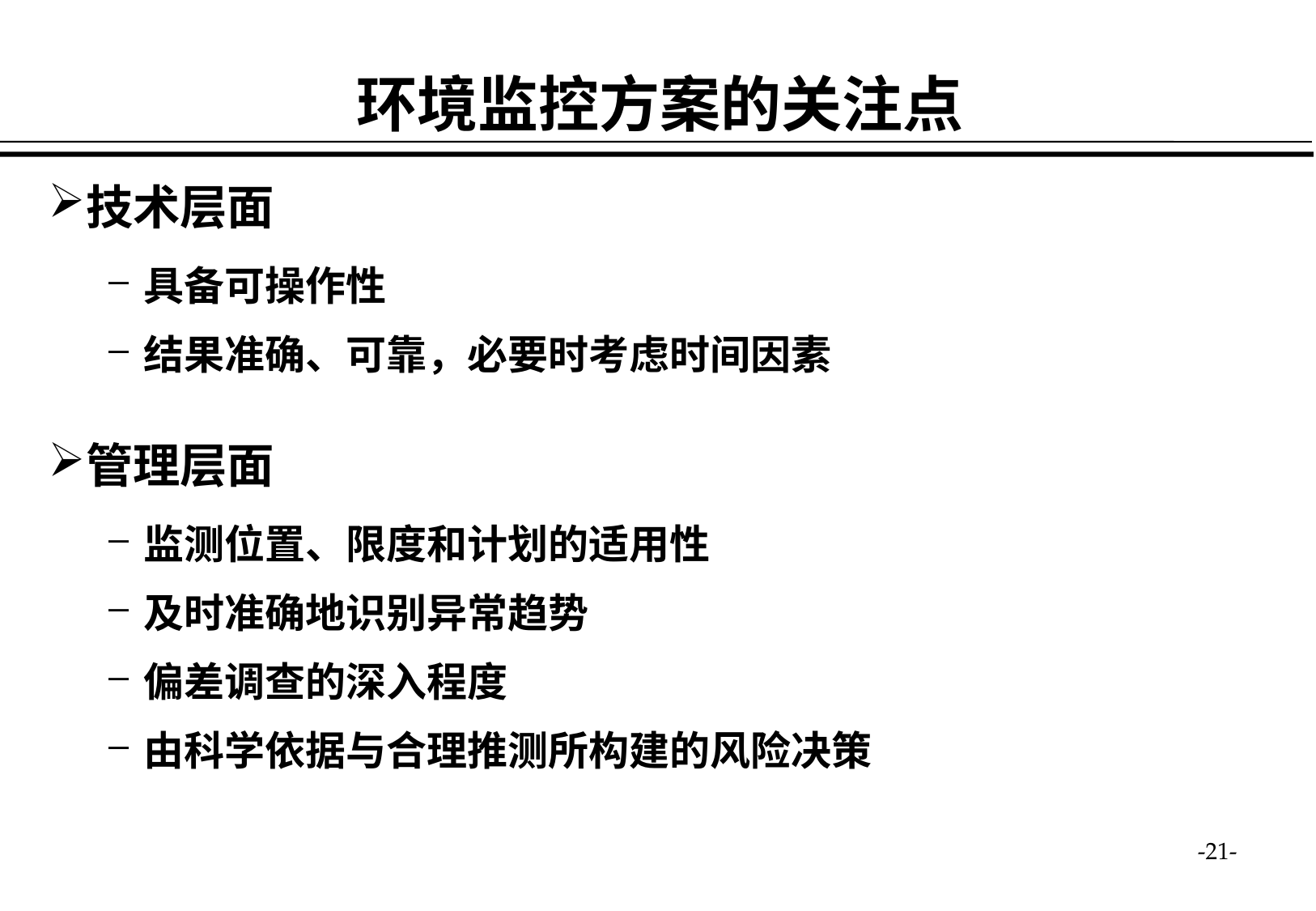

环境监控方案的关注点
技术层面
具备可操作性
结果准确、可靠，必要时考虑时间因素
管理层面
监测位置、限度和计划的适用性
及时准确地识别异常趋势
偏差调查的深入程度
由科学依据与合理推测所构建的风险决策
-21-